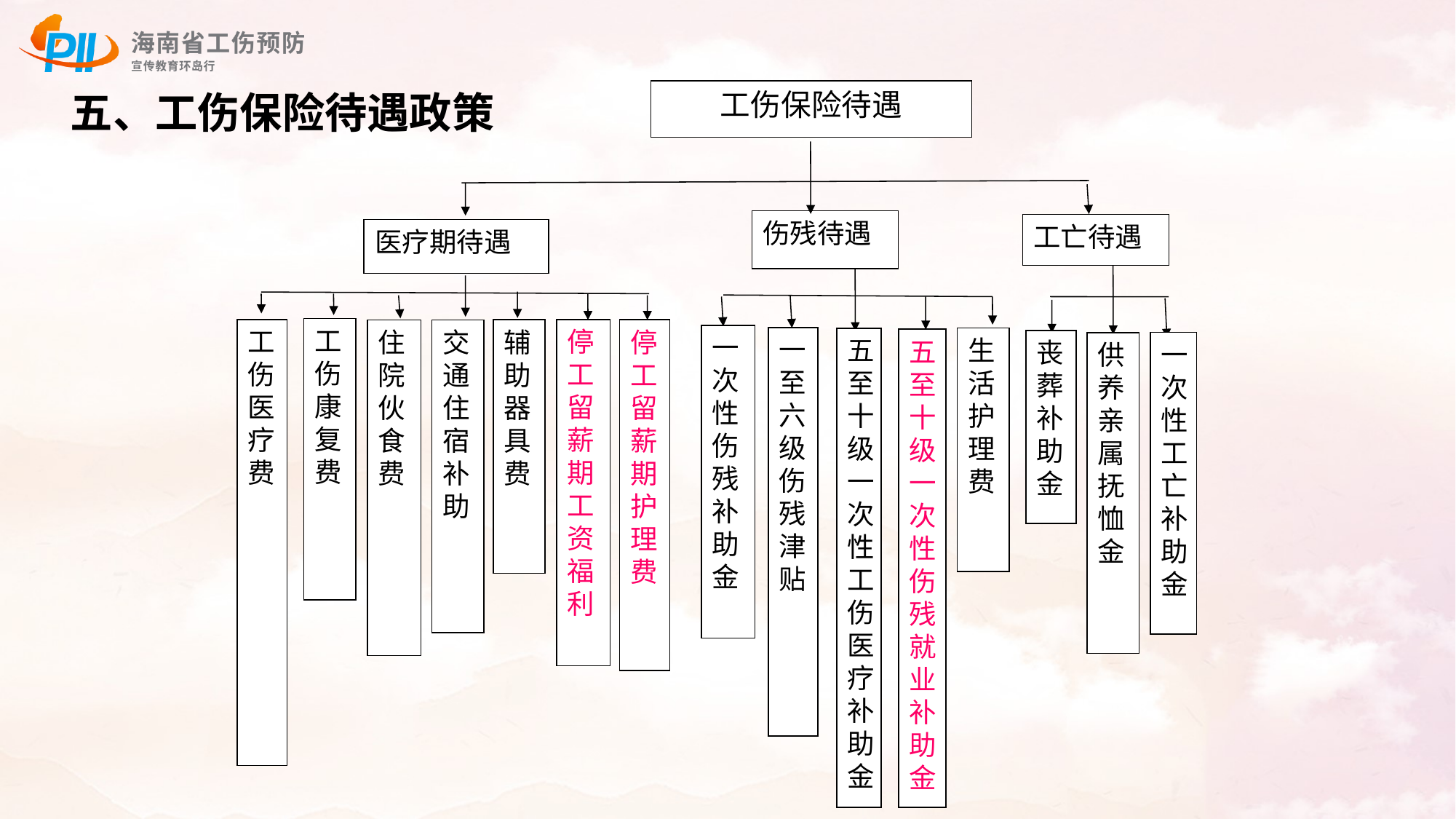

五、工伤保险待遇政策
工伤保险待遇

伤残待遇

工亡待遇

医疗期待遇

工伤康复费

停工留薪期工资福利

工伤医疗费

交通住宿补助

辅助器具费

停工留薪期护理费

住院伙食费

一次性伤残补助金

一至六级伤残津贴

生活护理费

五至十级一次性工伤医疗补助金

五至十级一次性伤残就业补助金

丧葬补助金

一次性工亡补助金

供养亲属抚恤金